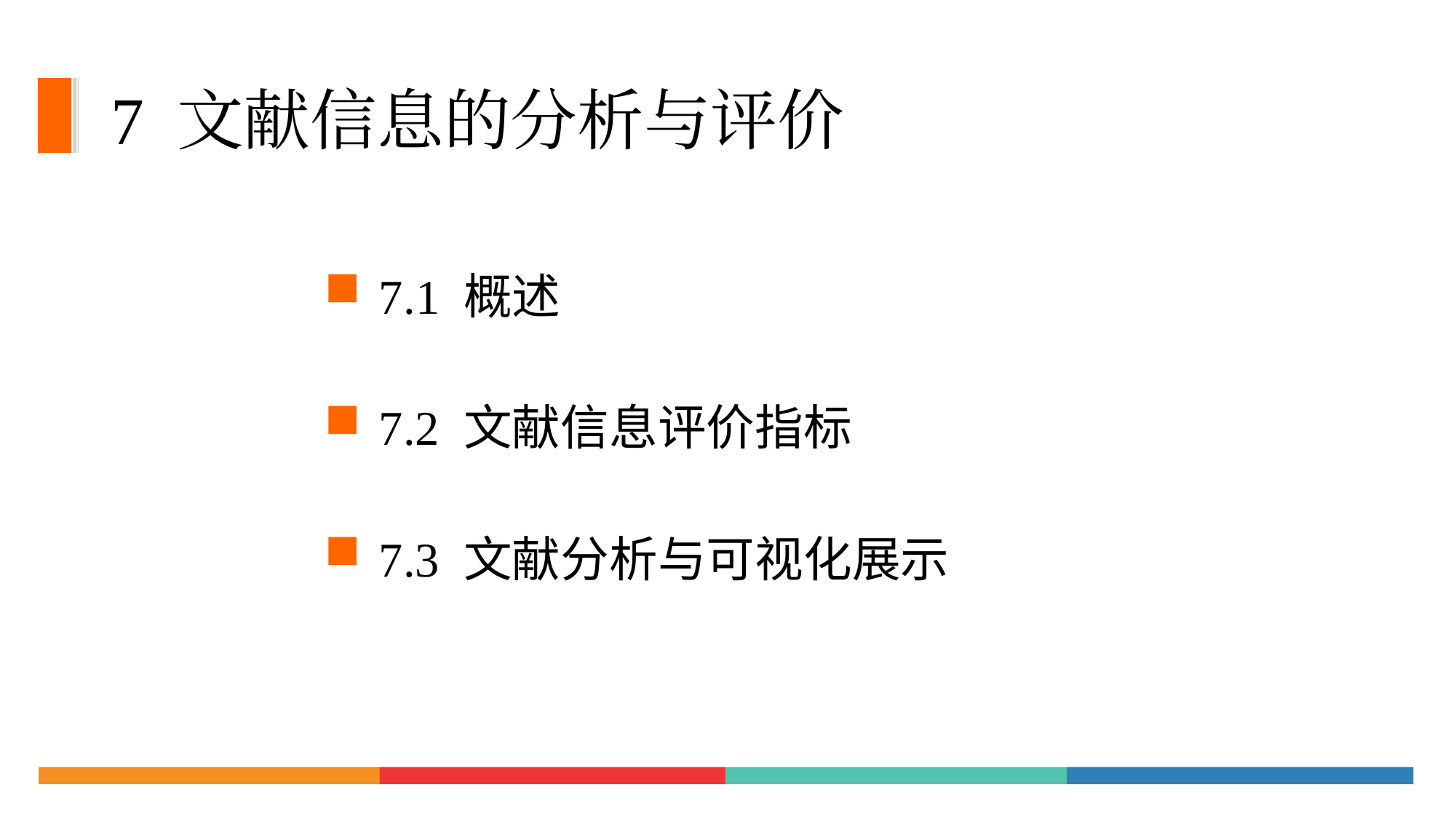

# 7 文献信息的分析与评价

7.1 概述
7.2 文献信息评价指标
7.3 文献分析与可视化展示